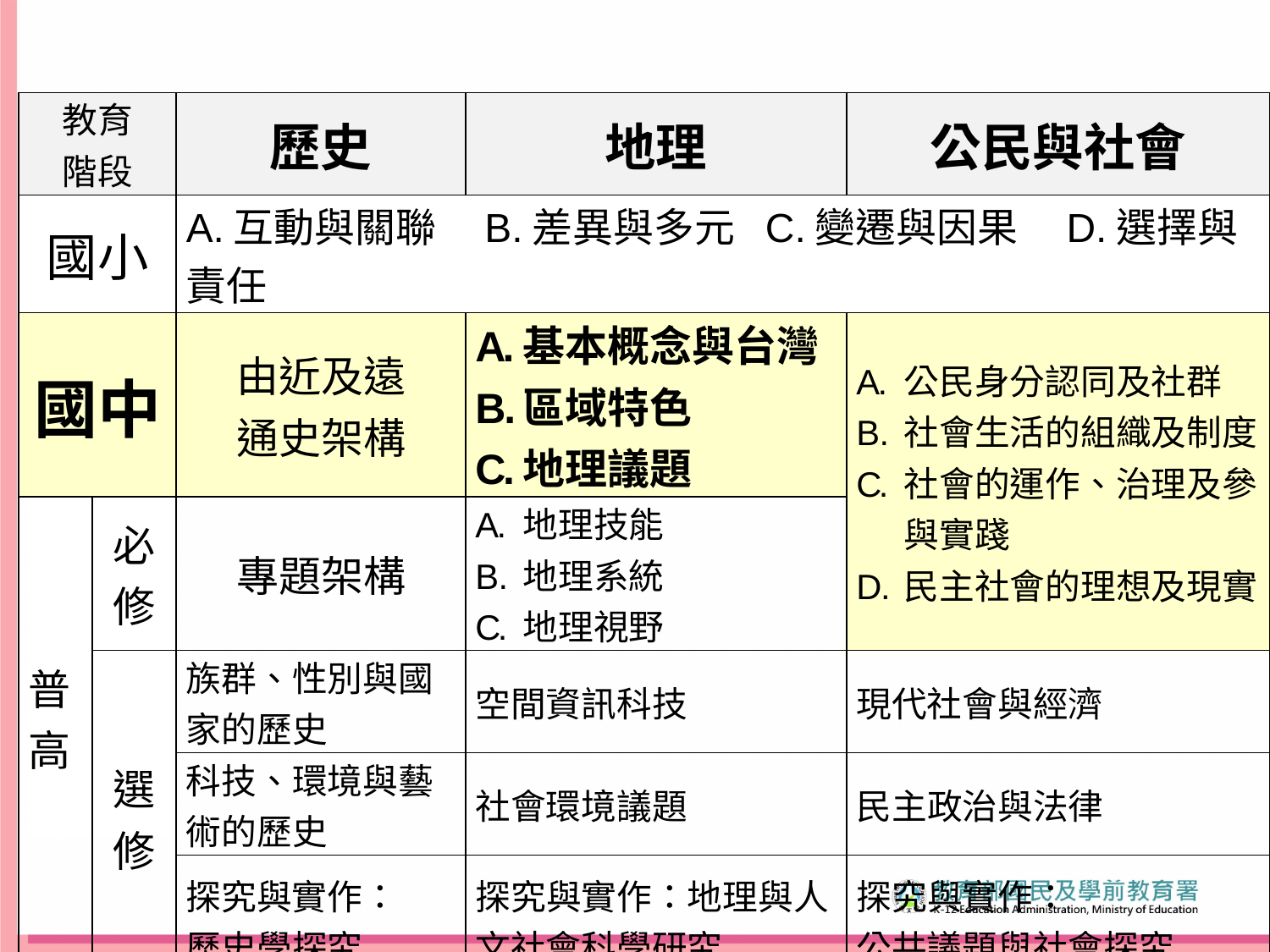

| 教育 階段 |  | 歷史 | 地理 | 公民與社會 |
| --- | --- | --- | --- | --- |
| 國小 |  | A.互動與關聯 B.差異與多元 C.變遷與因果 D.選擇與責任 |  |  |
| 國中 |  | 由近及遠 通史架構 | 基本概念與台灣 區域特色 地理議題 | 公民身分認同及社群 社會生活的組織及制度 社會的運作、治理及參與實踐 民主社會的理想及現實 |
| 普高 | 必修 | 專題架構 | 地理技能 地理系統 地理視野 |  |
|  | 選修 | 族群、性別與國家的歷史 | 空間資訊科技 | 現代社會與經濟 |
|  |  | 科技、環境與藝術的歷史 | 社會環境議題 | 民主政治與法律 |
|  |  | 探究與實作： 歷史學探究 | 探究與實作：地理與人文社會科學研究 | 探究與實作： 公共議題與社會探究 |